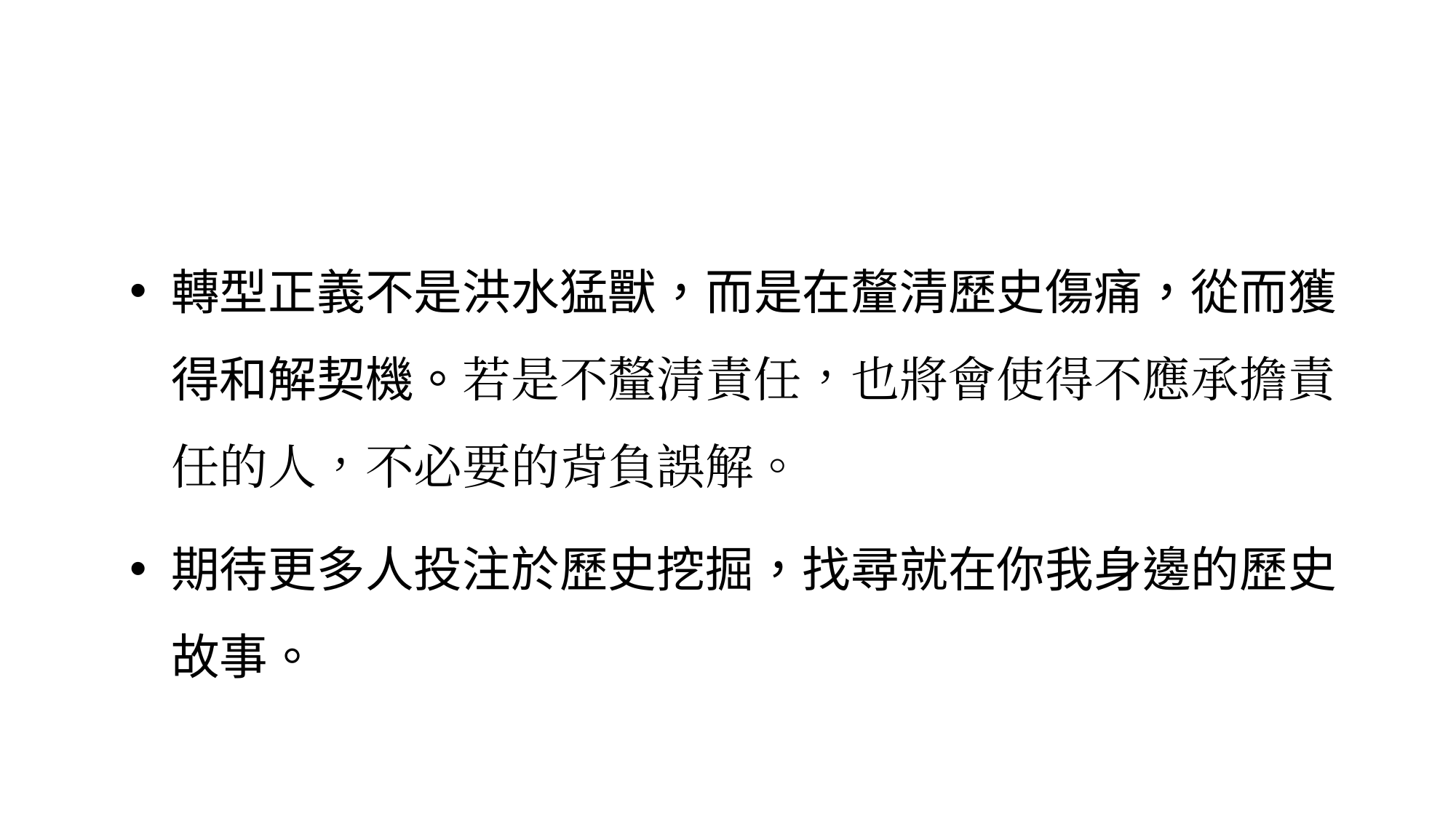

#

轉型正義不是洪水猛獸，而是在釐清歷史傷痛，從而獲得和解契機。若是不釐清責任，也將會使得不應承擔責任的人，不必要的背負誤解。
期待更多人投注於歷史挖掘，找尋就在你我身邊的歷史故事。